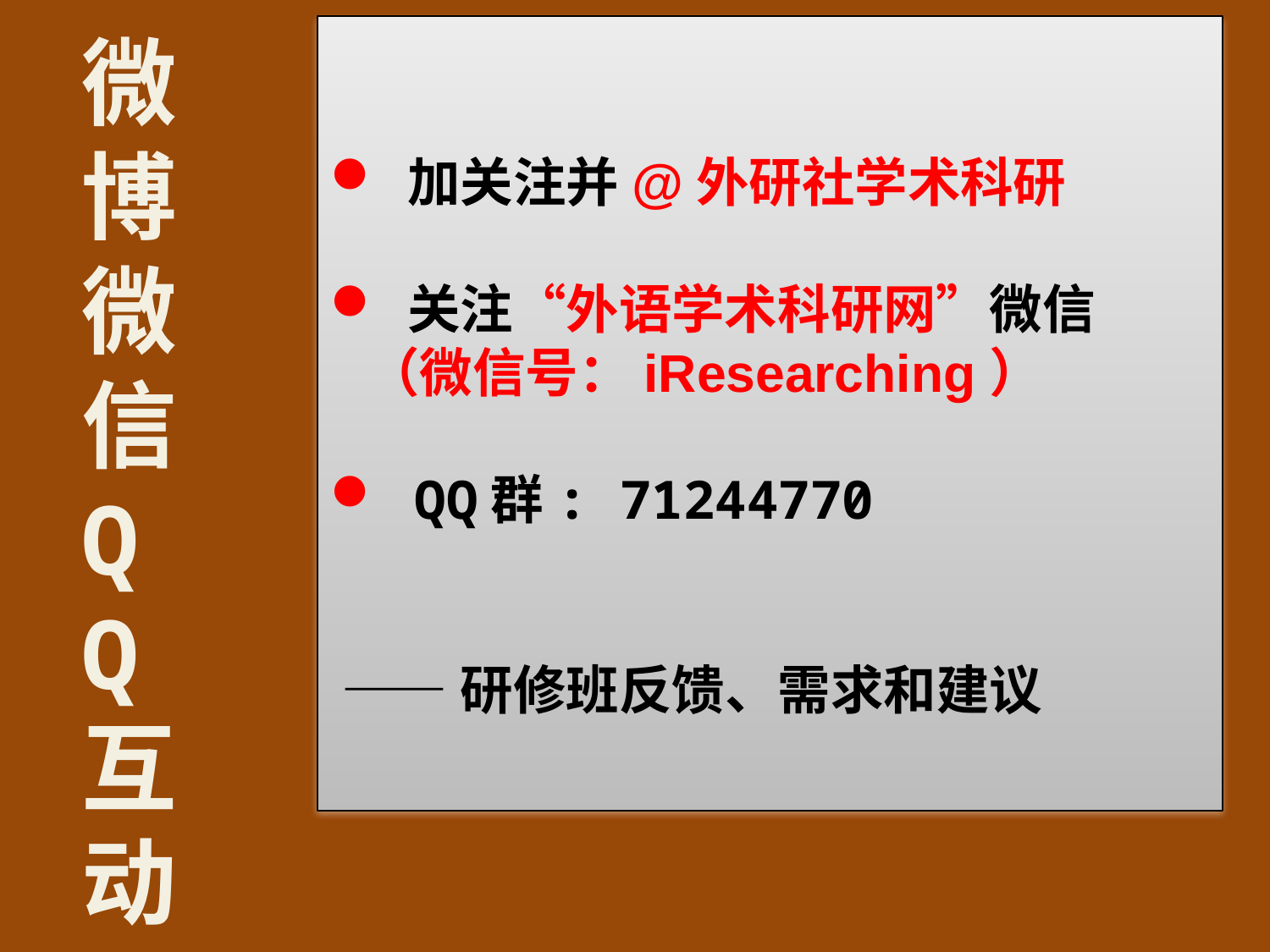

微博微信
QQ互动

 加关注并@外研社学术科研

 关注“外语学术科研网”微信
  （微信号：iResearching）

 QQ群: 71244770

 ——研修班反馈、需求和建议